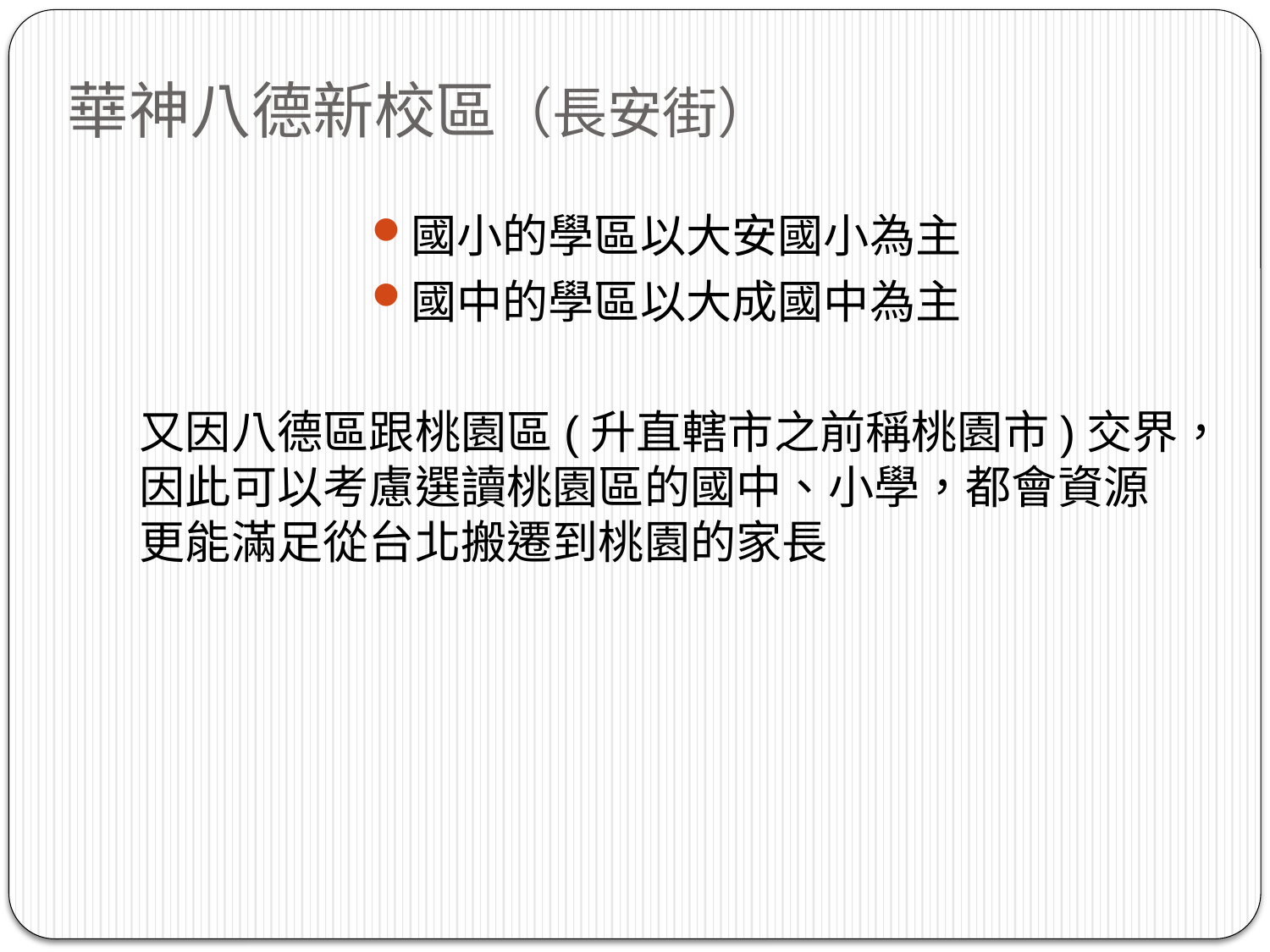

# 華神八德新校區（長安街）
國小的學區以大安國小為主
國中的學區以大成國中為主

又因八德區跟桃園區(升直轄市之前稱桃園市)交界，因此可以考慮選讀桃園區的國中、小學，都會資源更能滿足從台北搬遷到桃園的家長